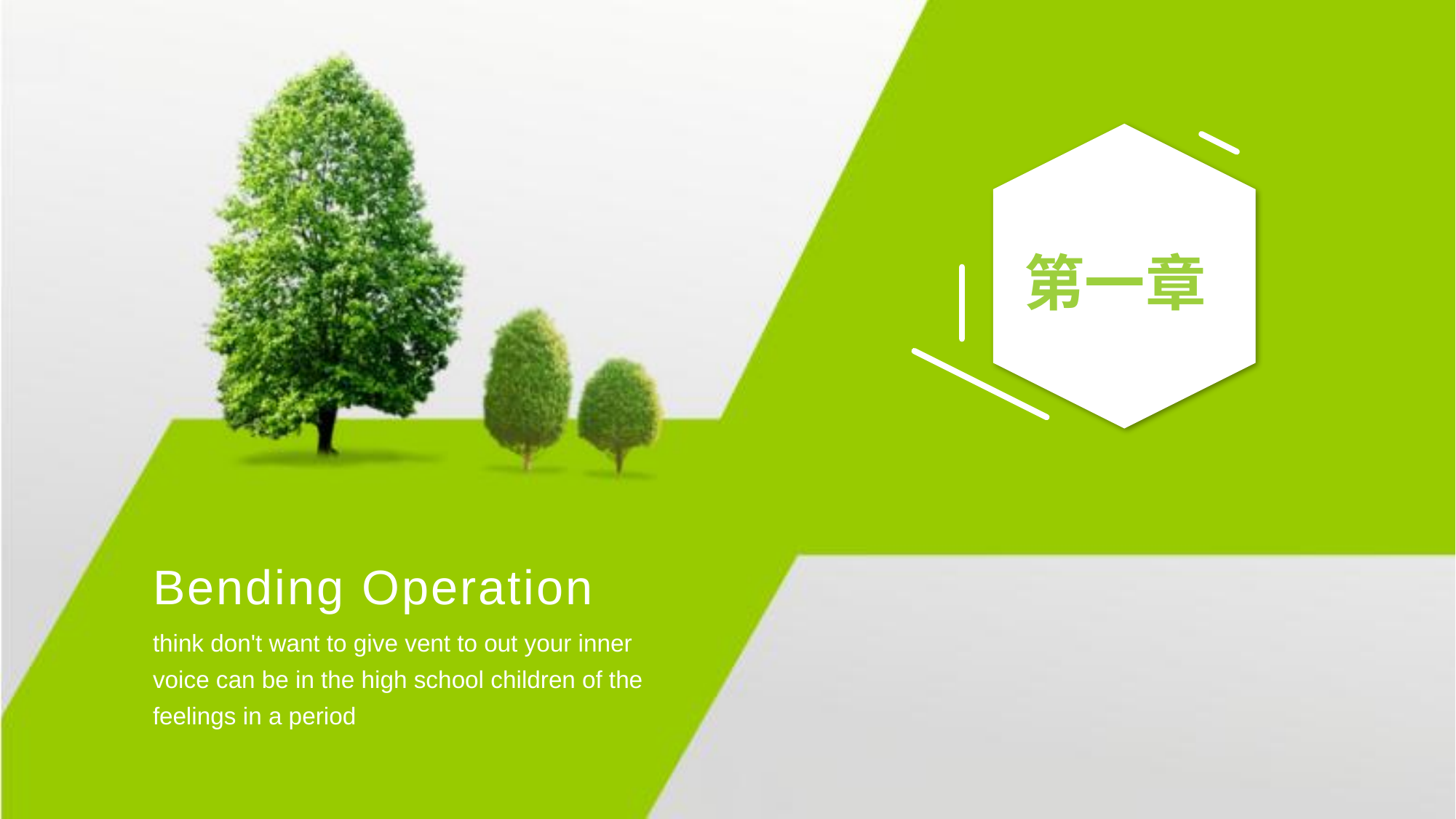

第一章
Bending Operation
think don't want to give vent to out your inner voice can be in the high school children of the feelings in a period